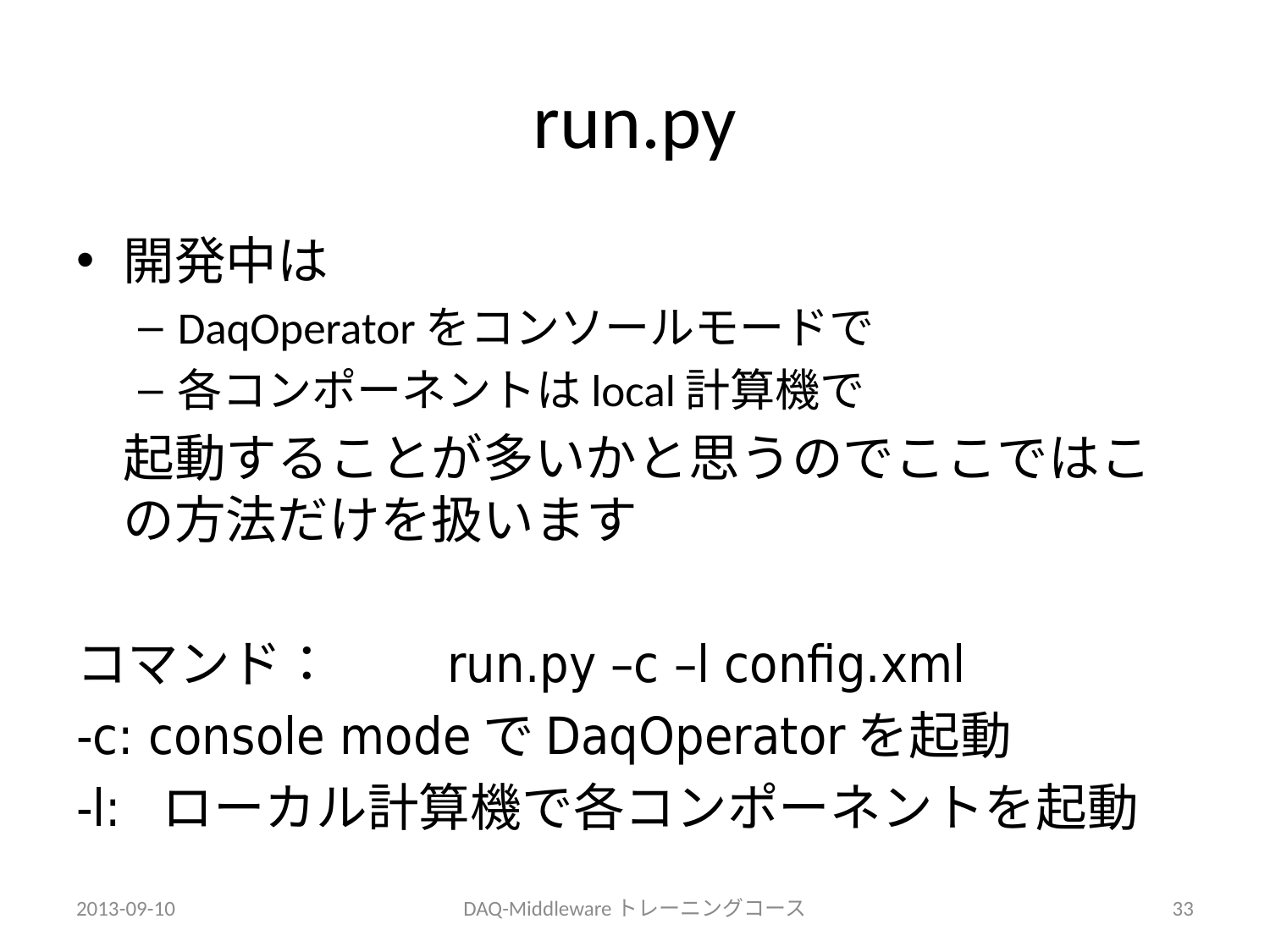

# run.py
開発中は
DaqOperatorをコンソールモードで
各コンポーネントはlocal計算機で
	起動することが多いかと思うのでここではこの方法だけを扱います

コマンド：　　run.py –c –l config.xml
-c: console modeでDaqOperatorを起動
-l:  ローカル計算機で各コンポーネントを起動
2013-09-10
DAQ-Middlewareトレーニングコース
33